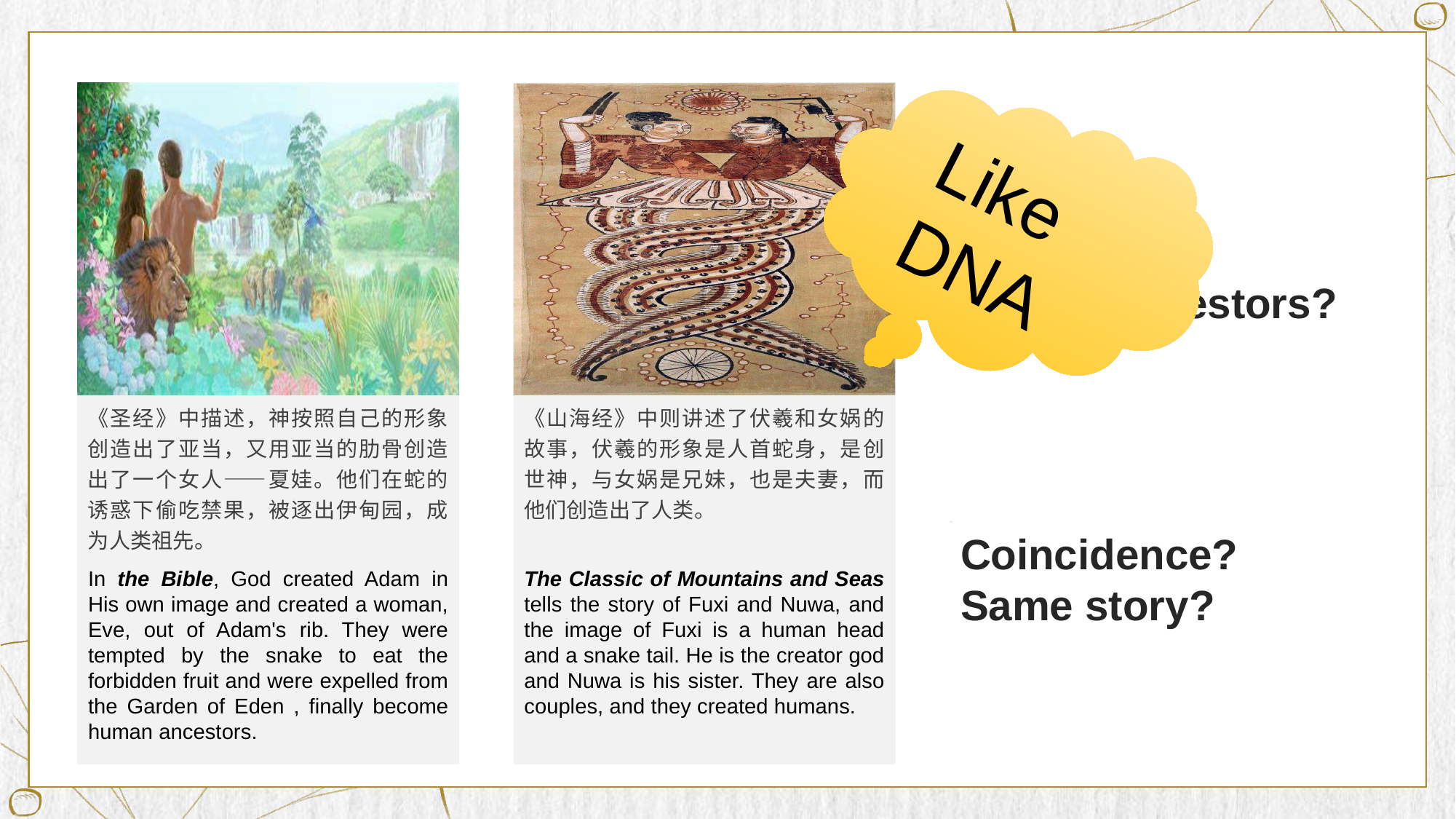

Snake?
Sibling?
couples?
human ancestors?

Like DNA

《圣经》中描述，神按照自己的形象创造出了亚当，又用亚当的肋骨创造出了一个女人——夏娃。他们在蛇的诱惑下偷吃禁果，被逐出伊甸园，成为人类祖先。
《山海经》中则讲述了伏羲和女娲的故事，伏羲的形象是人首蛇身，是创世神，与女娲是兄妹，也是夫妻，而他们创造出了人类。
Coincidence?
Same story?
In the Bible, God created Adam in His own image and created a woman, Eve, out of Adam's rib. They were tempted by the snake to eat the forbidden fruit and were expelled from the Garden of Eden , finally become human ancestors.
The Classic of Mountains and Seas tells the story of Fuxi and Nuwa, and the image of Fuxi is a human head and a snake tail. He is the creator god and Nuwa is his sister. They are also couples, and they created humans.